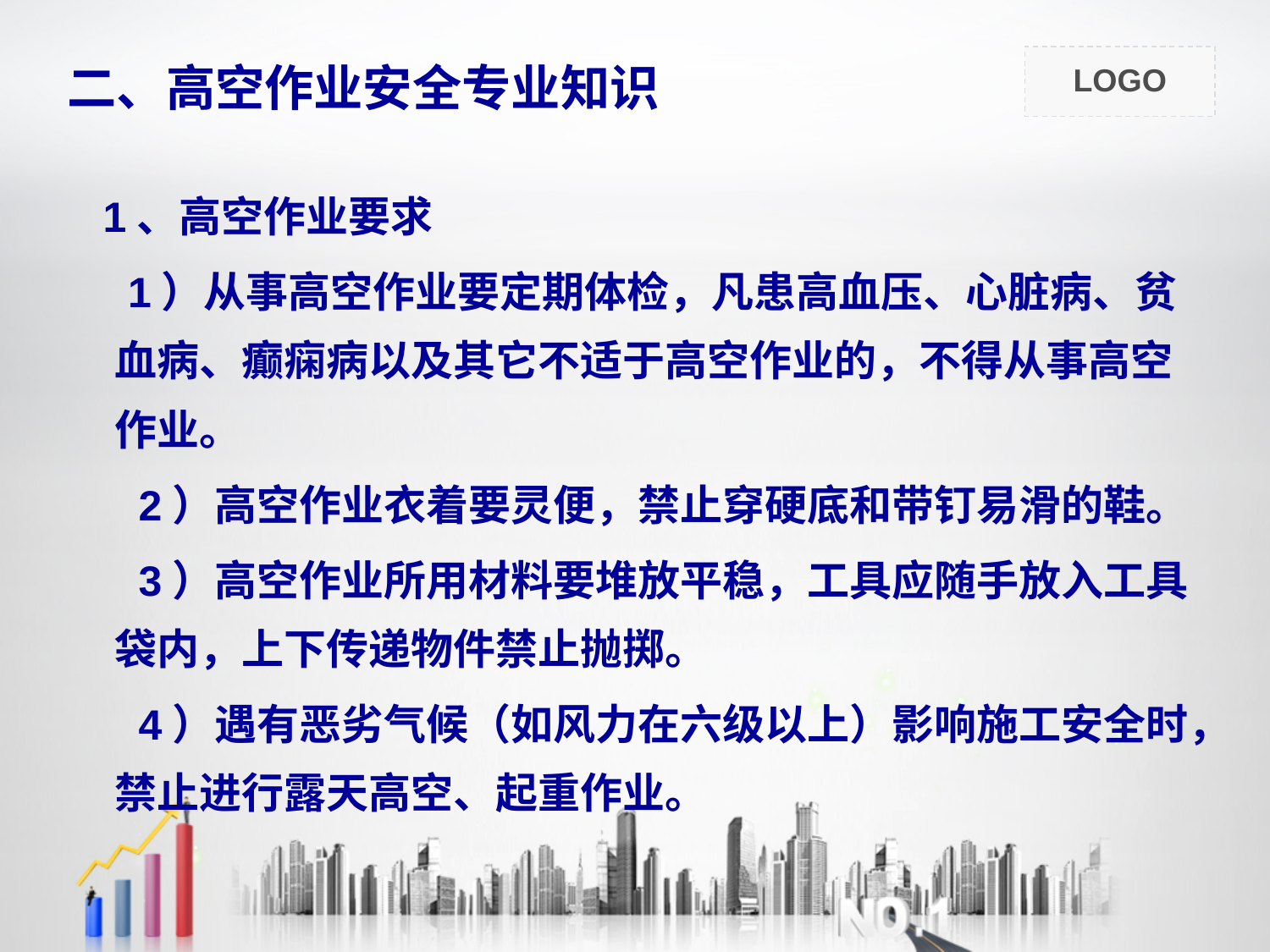

# 二、高空作业安全专业知识
   1、高空作业要求
      1）从事高空作业要定期体检，凡患高血压、心脏病、贫血病、癫痫病以及其它不适于高空作业的，不得从事高空作业。
      2）高空作业衣着要灵便，禁止穿硬底和带钉易滑的鞋。
      3）高空作业所用材料要堆放平稳，工具应随手放入工具袋内，上下传递物件禁止抛掷。
      4）遇有恶劣气候（如风力在六级以上）影响施工安全时，禁止进行露天高空、起重作业。
10